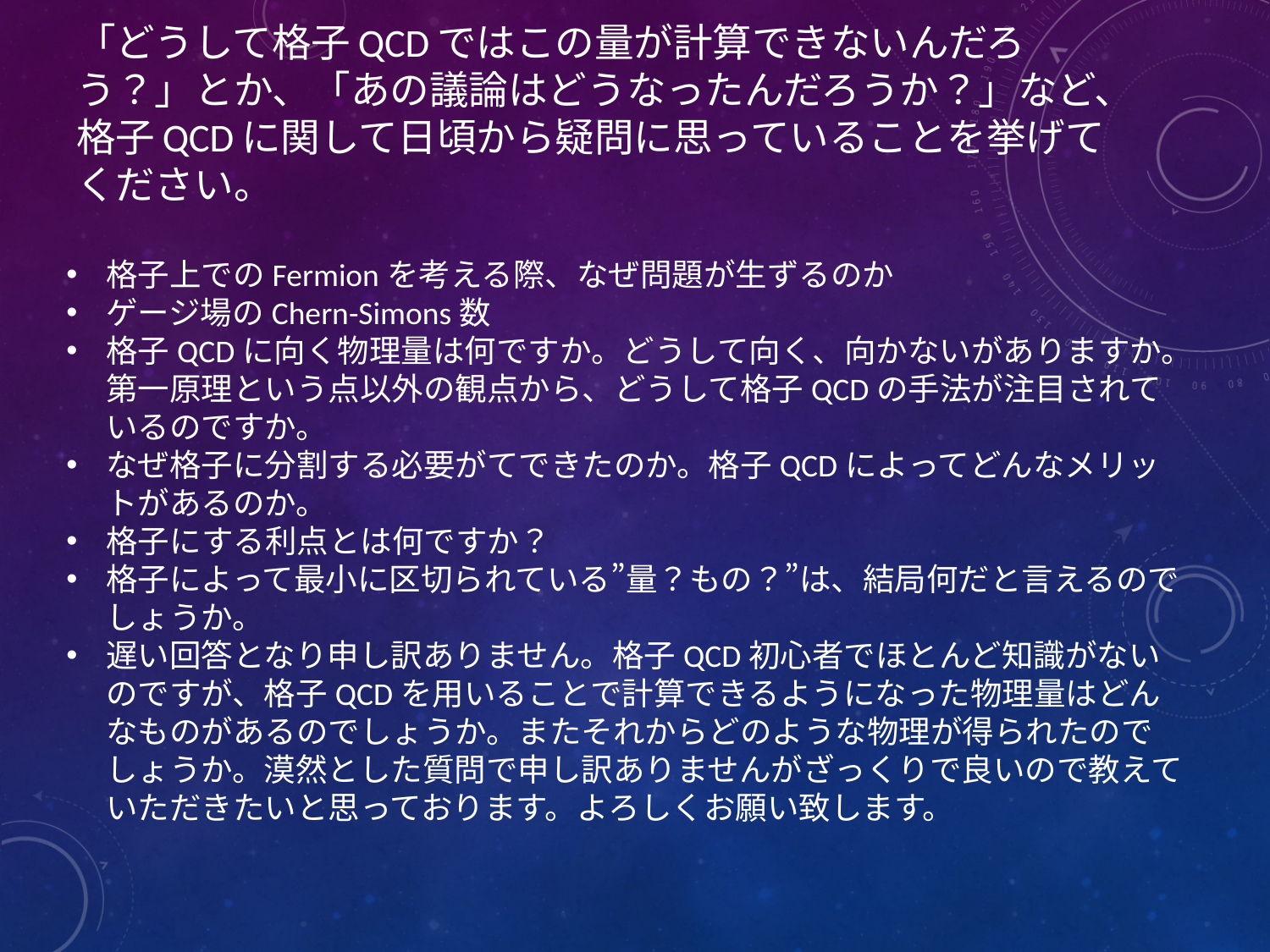

# 「どうして格子QCDではこの量が計算できないんだろう？」とか、「あの議論はどうなったんだろうか？」など、格子QCDに関して日頃から疑問に思っていることを挙げてください。
格子上でのFermionを考える際、なぜ問題が生ずるのか
ゲージ場のChern-Simons数
格子QCDに向く物理量は何ですか。どうして向く、向かないがありますか。第一原理という点以外の観点から、どうして格子QCDの手法が注目されているのですか。
なぜ格子に分割する必要がてできたのか。格子QCDによってどんなメリットがあるのか。
格子にする利点とは何ですか？
格子によって最小に区切られている”量？もの？”は、結局何だと言えるのでしょうか。
遅い回答となり申し訳ありません。格子QCD初心者でほとんど知識がないのですが、格子QCDを用いることで計算できるようになった物理量はどんなものがあるのでしょうか。またそれからどのような物理が得られたのでしょうか。漠然とした質問で申し訳ありませんがざっくりで良いので教えていただきたいと思っております。よろしくお願い致します。